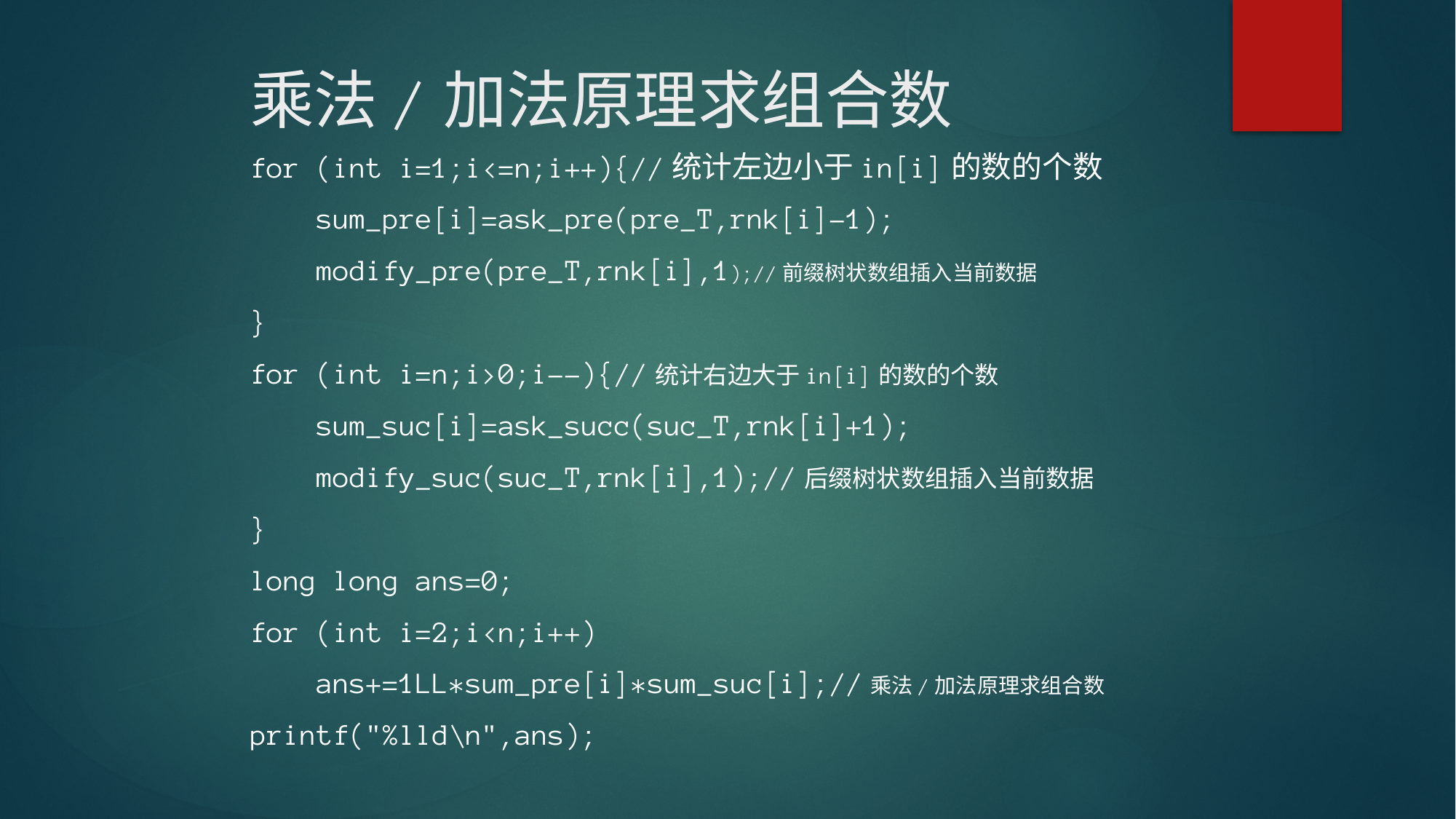

# 乘法/加法原理求组合数
for (int i=1;i<=n;i++){//统计左边小于in[i]的数的个数
    sum_pre[i]=ask_pre(pre_T,rnk[i]-1);
    modify_pre(pre_T,rnk[i],1);//前缀树状数组插入当前数据
}
for (int i=n;i>0;i--){//统计右边大于in[i]的数的个数
    sum_suc[i]=ask_succ(suc_T,rnk[i]+1);
    modify_suc(suc_T,rnk[i],1);//后缀树状数组插入当前数据
}
long long ans=0;
for (int i=2;i<n;i++)
    ans+=1LL*sum_pre[i]*sum_suc[i];//乘法/加法原理求组合数
printf("%lld\n",ans);